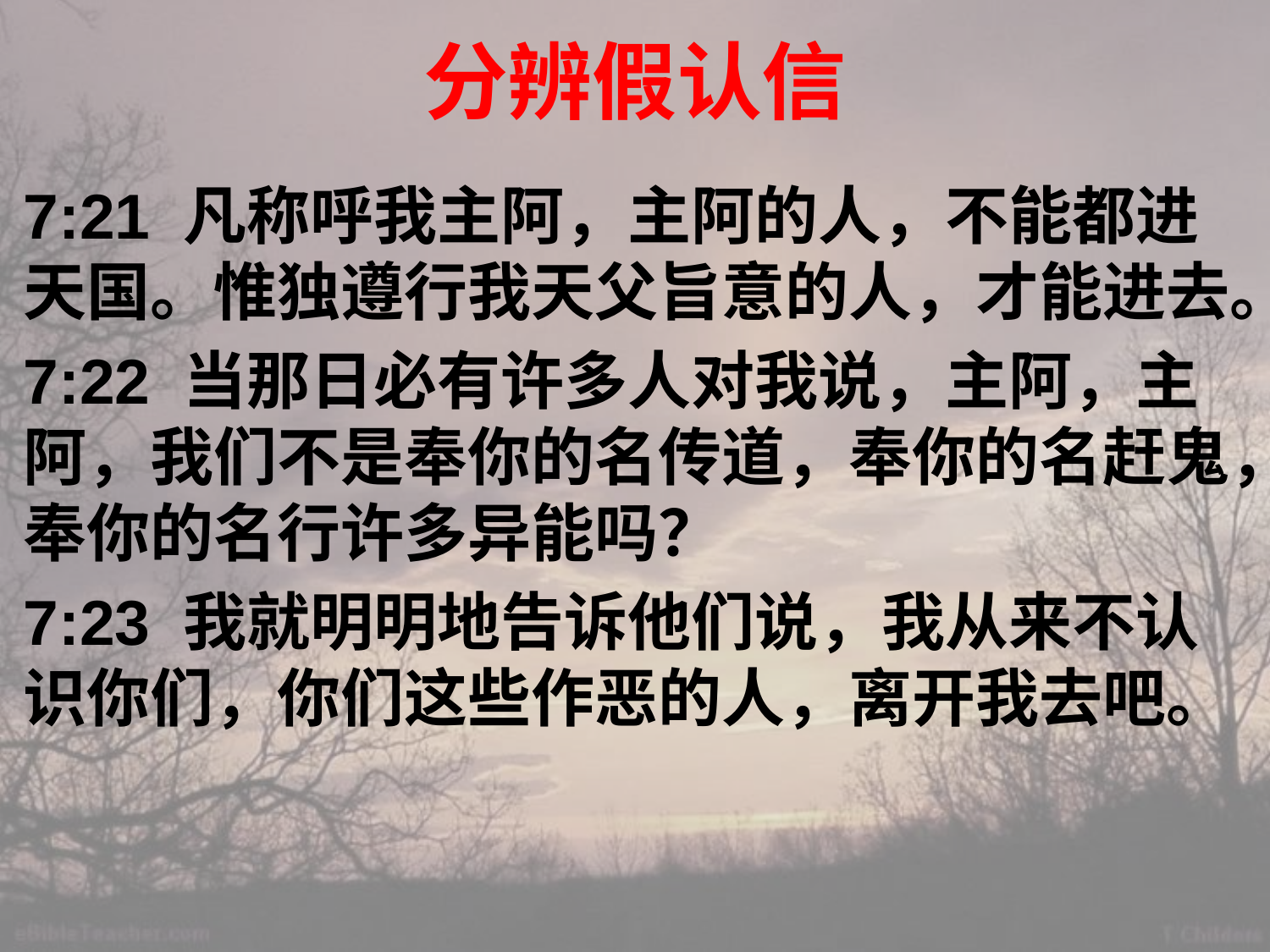

# 分辨假认信
7:21 凡称呼我主阿，主阿的人，不能都进天国。惟独遵行我天父旨意的人，才能进去。
7:22 当那日必有许多人对我说，主阿，主阿，我们不是奉你的名传道，奉你的名赶鬼，奉你的名行许多异能吗？
7:23 我就明明地告诉他们说，我从来不认识你们，你们这些作恶的人，离开我去吧。